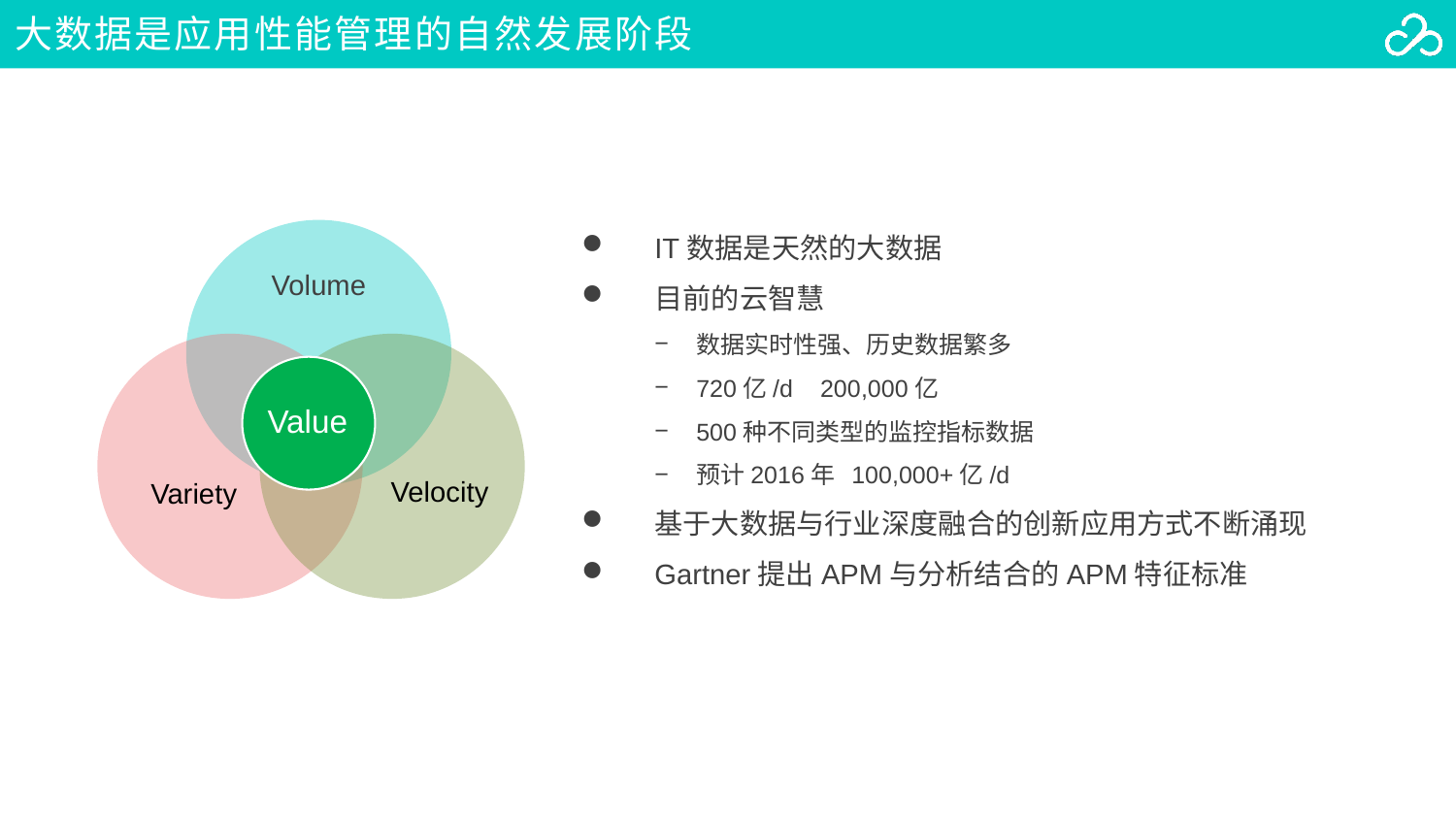

# 大数据是应用性能管理的自然发展阶段
IT数据是天然的大数据
目前的云智慧
数据实时性强、历史数据繁多
720亿/d    200,000亿
500种不同类型的监控指标数据
预计2016年  100,000+亿/d
基于大数据与行业深度融合的创新应用方式不断涌现
Gartner提出APM与分析结合的APM特征标准

Volume

Value
Velocity
Variety